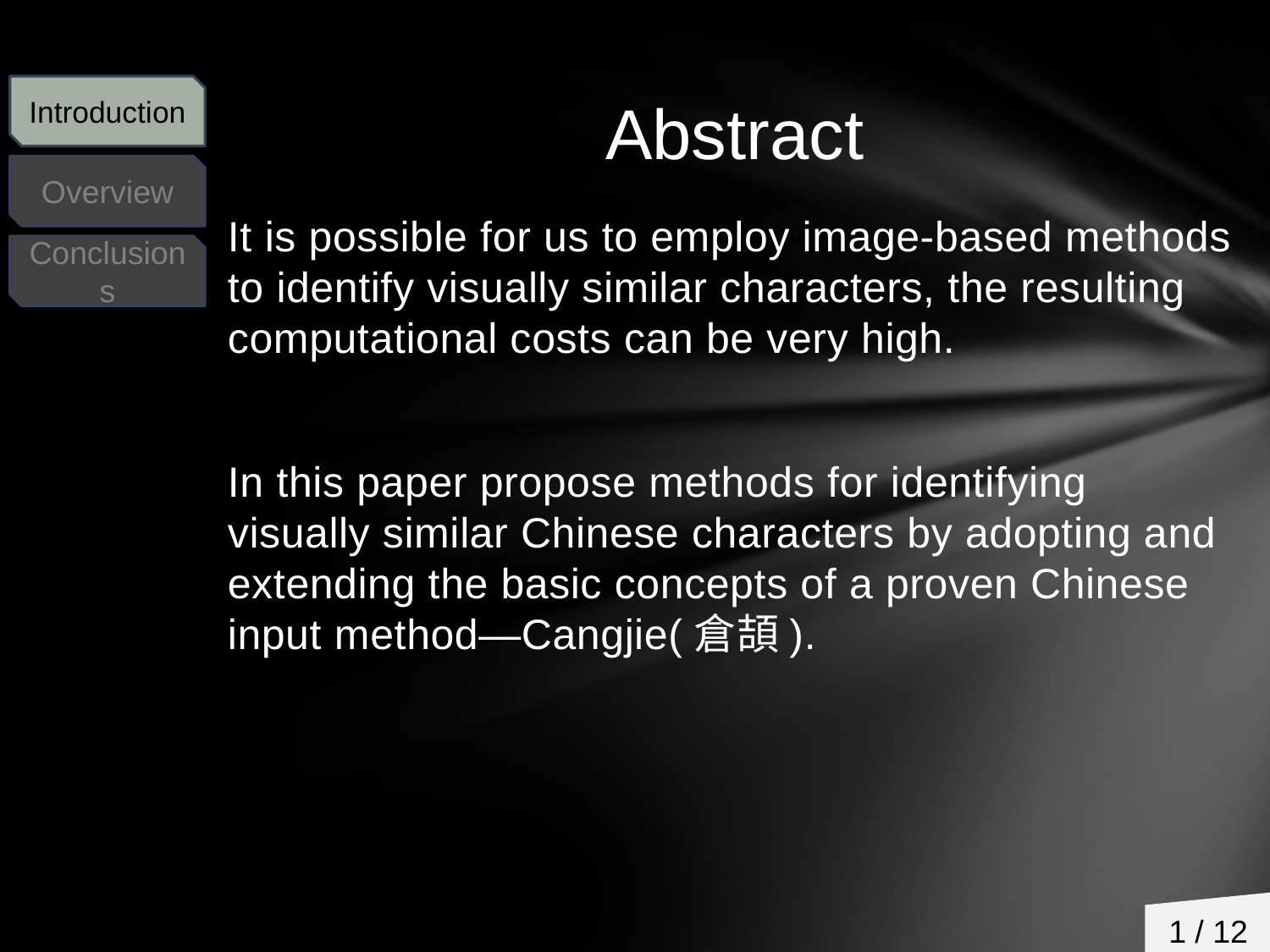

# Abstract
Introduction
Overview
It is possible for us to employ image-based methods to identify visually similar characters, the resulting computational costs can be very high.

In this paper propose methods for identifying visually similar Chinese characters by adopting and extending the basic concepts of a proven Chinese input method—Cangjie(倉頡).
Conclusions
1 / 12